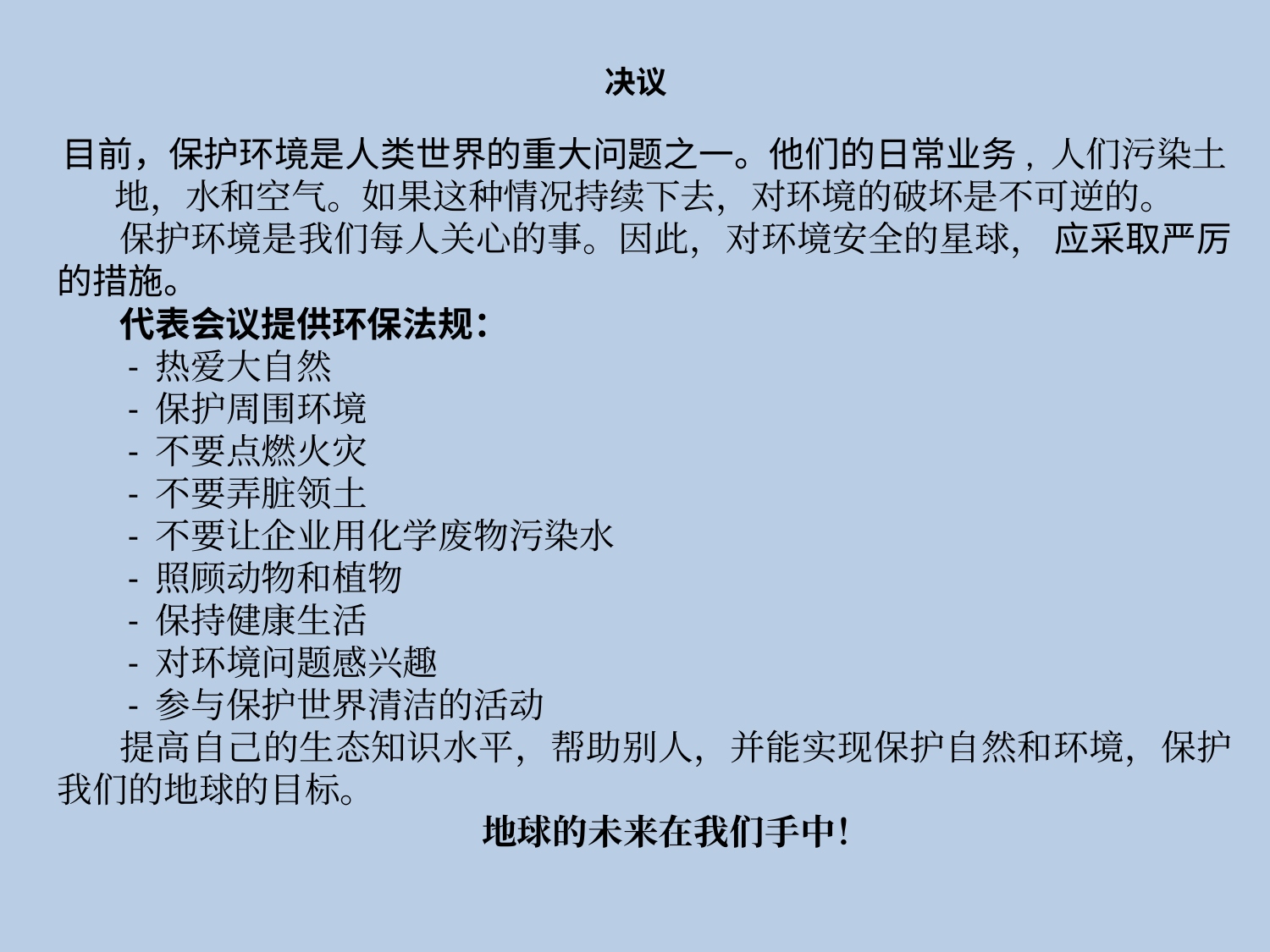

# 决议
目前，保护环境是人类世界的重大问题之一。他们的日常业务, 人们污染土地，水和空气。如果这种情况持续下去，对环境的破坏是不可逆的。
保护环境是我们每人关心的事。因此，对环境安全的星球， 应采取严厉的措施。
代表会议提供环保法规：
 - 热爱大自然
 - 保护周围环境
 - 不要点燃火灾
 - 不要弄脏领土
 - 不要让企业用化学废物污染水
 - 照顾动物和植物
 - 保持健康生活
 - 对环境问题感兴趣
 - 参与保护世界清洁的活动
提高自己的生态知识水平，帮助别人，并能实现保护自然和环境，保护我们的地球的目标。
地球的未来在我们手中！